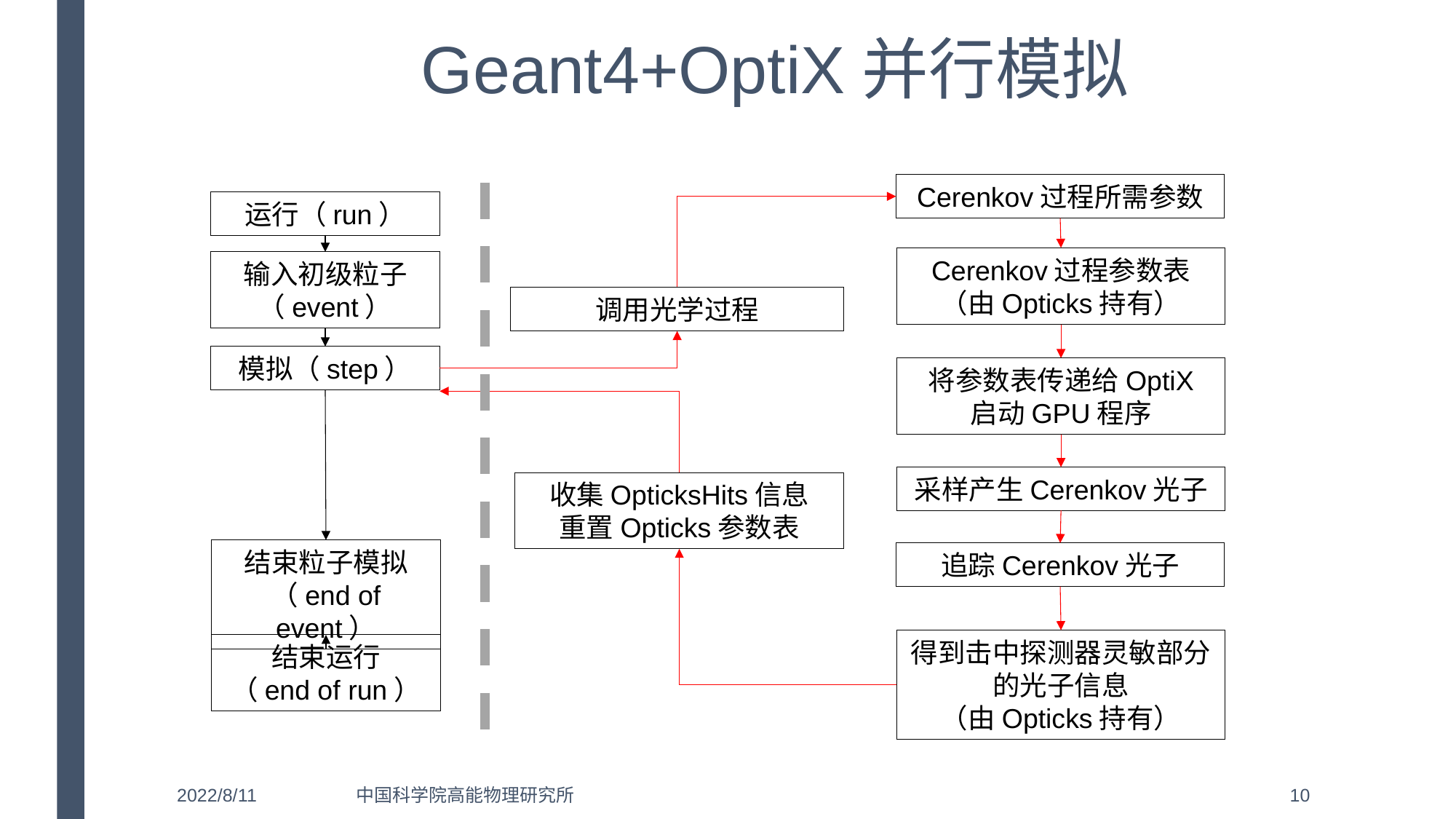

# Geant4+OptiX并行模拟
Cerenkov过程所需参数
运行（run）
Cerenkov过程参数表
（由Opticks持有）
输入初级粒子（event）
调用光学过程
模拟（step）
将参数表传递给OptiX
启动GPU程序
采样产生Cerenkov光子
收集OpticksHits信息
重置Opticks参数表
结束粒子模拟（end of event）
追踪Cerenkov光子
得到击中探测器灵敏部分的光子信息
（由Opticks持有）
结束运行
（end of run）
2022/8/11
中国科学院高能物理研究所
10